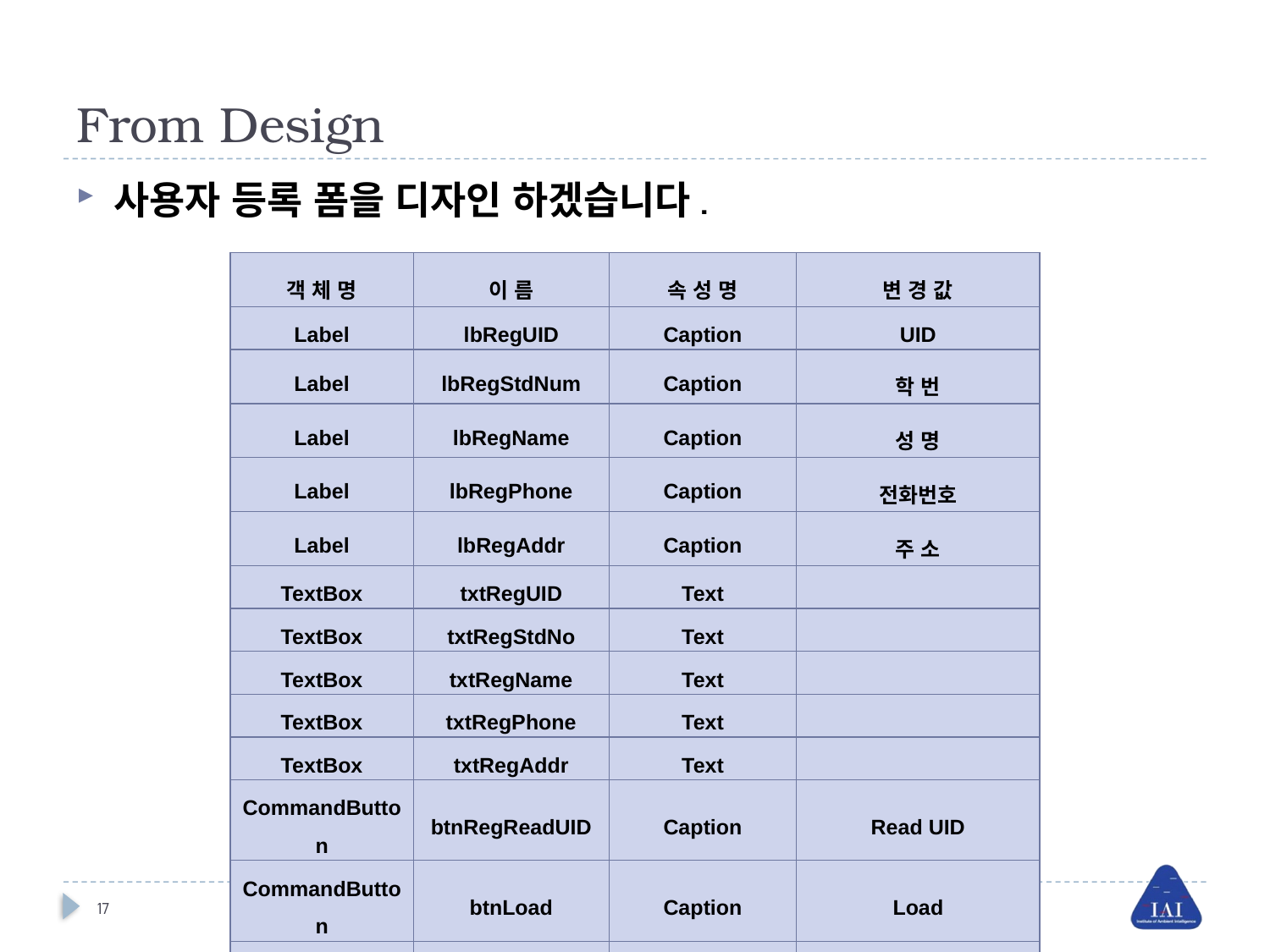

# From Design
사용자 등록 폼을 디자인 하겠습니다.
| 객 체 명 | 이 름 | 속 성 명 | 변 경 값 |
| --- | --- | --- | --- |
| Label | lbRegUID | Caption | UID |
| Label | lbRegStdNum | Caption | 학 번 |
| Label | lbRegName | Caption | 성 명 |
| Label | lbRegPhone | Caption | 전화번호 |
| Label | lbRegAddr | Caption | 주 소 |
| TextBox | txtRegUID | Text |  |
| TextBox | txtRegStdNo | Text |  |
| TextBox | txtRegName | Text |  |
| TextBox | txtRegPhone | Text |  |
| TextBox | txtRegAddr | Text |  |
| CommandButton | btnRegReadUID | Caption | Read UID |
| CommandButton | btnLoad | Caption | Load |
| CommandButton | btnRegRegist | Caption | Save |
| CommandButton | btnRegExit | Caption | Exit |
| NeoRF13Ocx | NeoRF13Ocx1 |  |  |